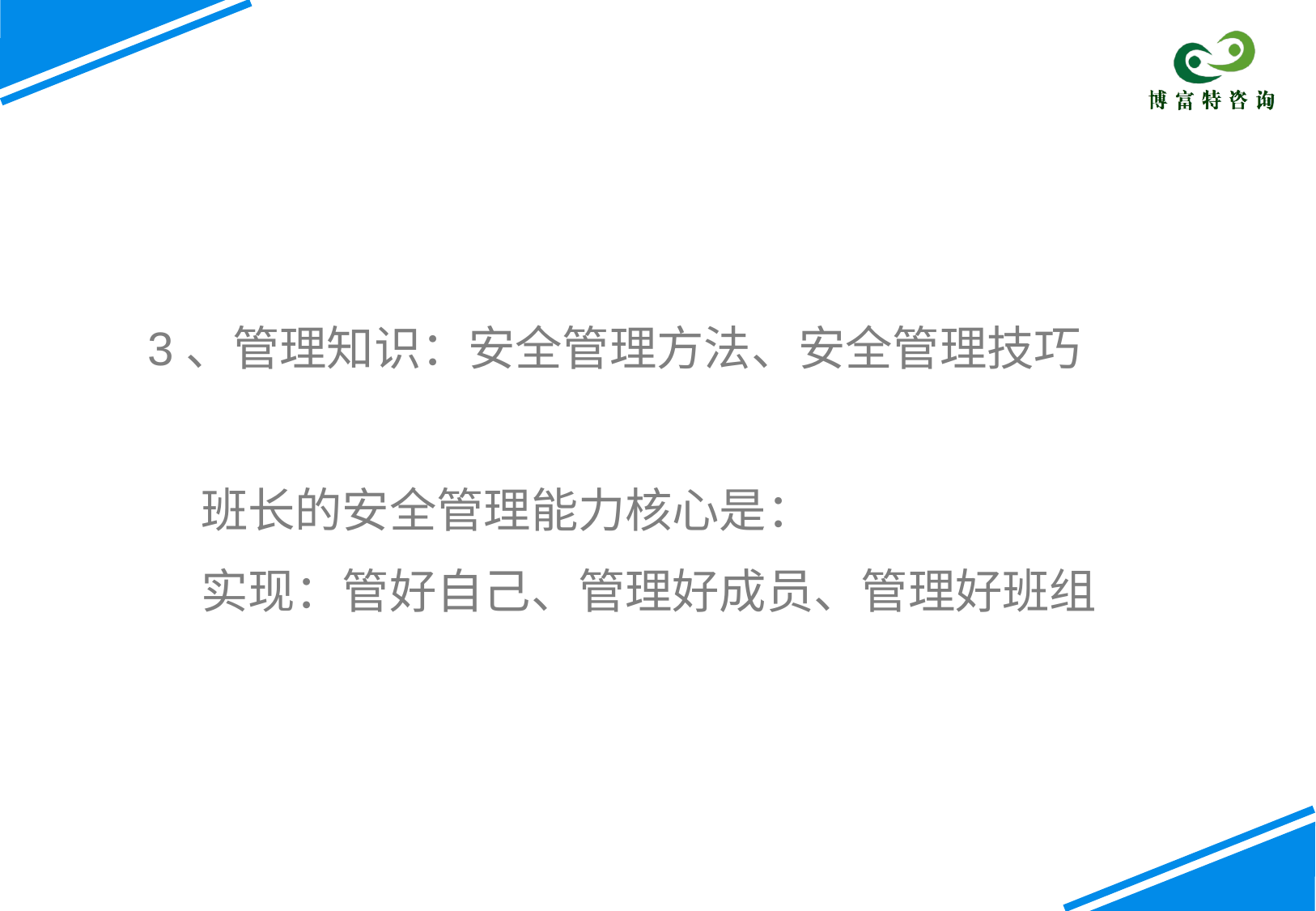

3、管理知识：安全管理方法、安全管理技巧
班长的安全管理能力核心是：
实现：管好自己、管理好成员、管理好班组